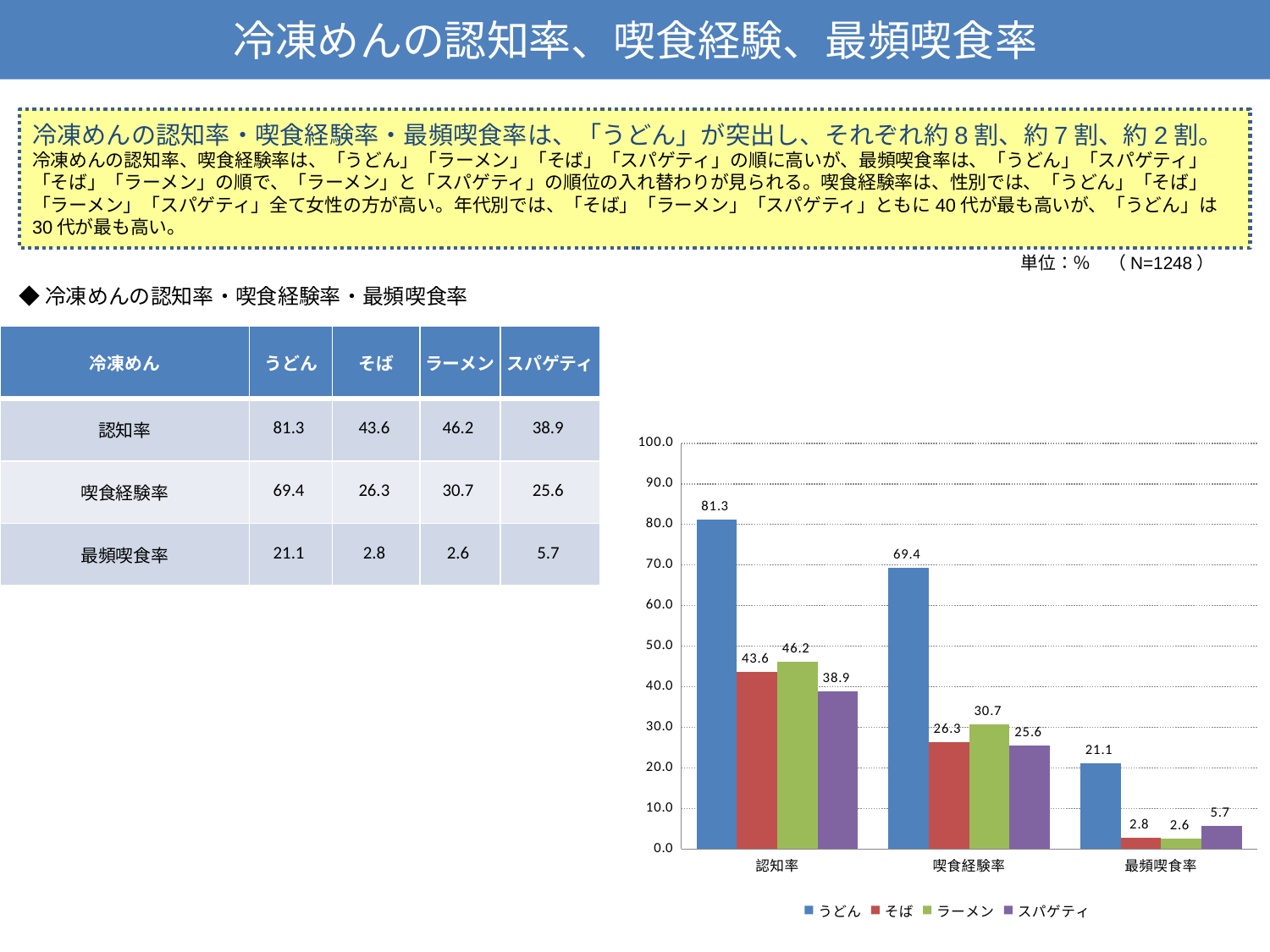

冷凍めんの認知率、喫食経験、最頻喫食率
冷凍めんの認知率・喫食経験率・最頻喫食率は、「うどん」が突出し、それぞれ約8割、約7割、約2割。
冷凍めんの認知率、喫食経験率は、「うどん」「ラーメン」「そば」「スパゲティ」の順に高いが、最頻喫食率は、「うどん」「スパゲティ」「そば」「ラーメン」の順で、「ラーメン」と「スパゲティ」の順位の入れ替わりが見られる。喫食経験率は、性別では、「うどん」「そば」「ラーメン」「スパゲティ」全て女性の方が高い。年代別では、「そば」「ラーメン」「スパゲティ」ともに40代が最も高いが、「うどん」は30代が最も高い。
単位：％　（N=1248）
◆冷凍めんの認知率・喫食経験率・最頻喫食率
| 冷凍めん | うどん | そば | ラーメン | スパゲティ |
| --- | --- | --- | --- | --- |
| 認知率 | 81.3 | 43.6 | 46.2 | 38.9 |
| 喫食経験率 | 69.4 | 26.3 | 30.7 | 25.6 |
| 最頻喫食率 | 21.1 | 2.8 | 2.6 | 5.7 |

### Chart

| Category | うどん | そば | ラーメン | スパゲティ |
|---|---|---|---|---|
| 認知率 | 81.25 | 43.58974358974354 | 46.233974358974386 | 38.94230769230767 |
| 喫食経験率 | 69.37299035369767 | 26.277372262773714 | 30.682730923694777 | 25.60777957860616 |
| 最頻喫食率 | 21.130221130221127 | 2.8132992327365742 | 2.56198347107438 | 5.691768826619965 |